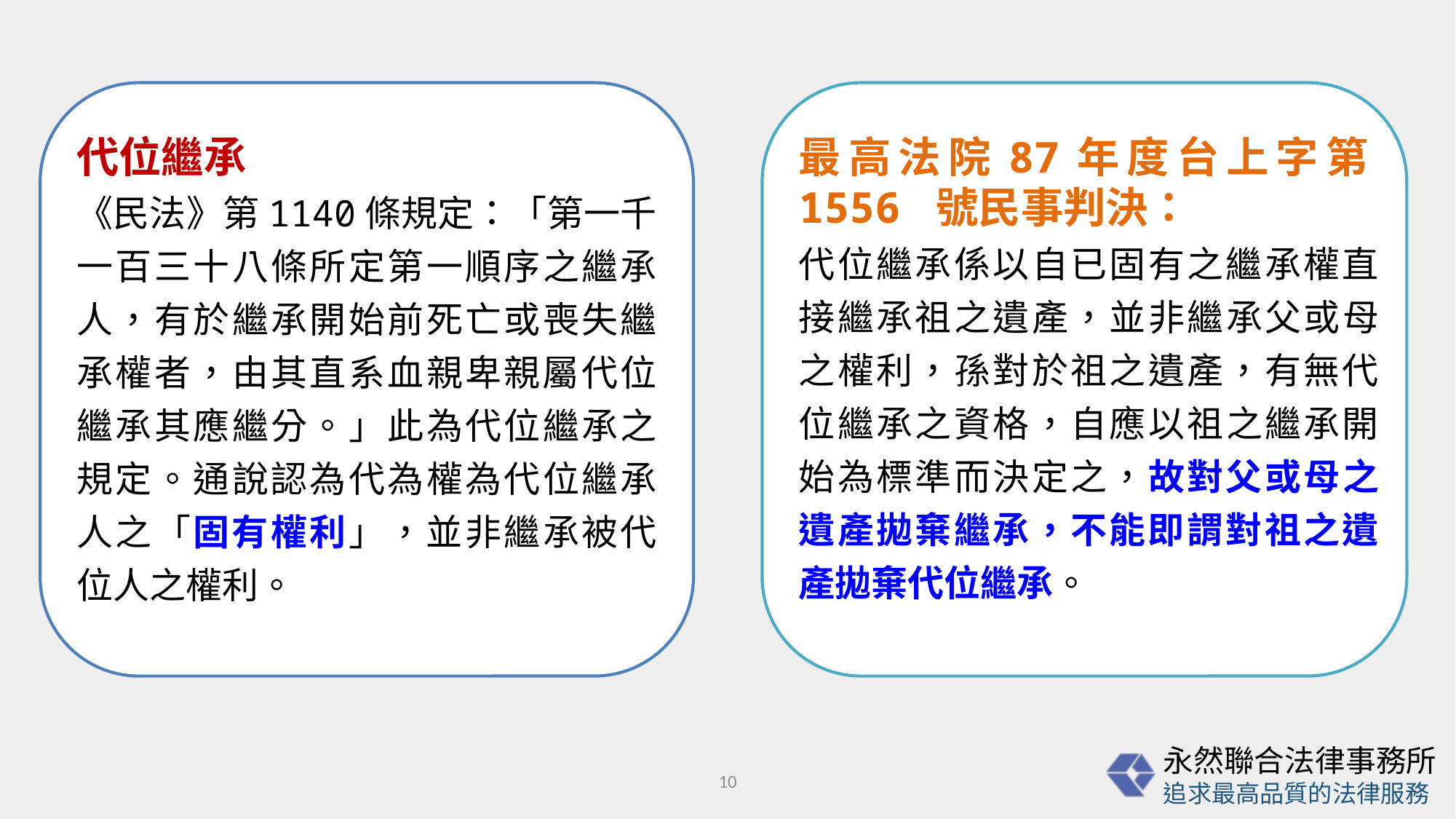

代位繼承
《民法》第1140條規定：「第一千一百三十八條所定第一順序之繼承人，有於繼承開始前死亡或喪失繼承權者，由其直系血親卑親屬代位繼承其應繼分。」此為代位繼承之規定。通說認為代為權為代位繼承人之「固有權利」，並非繼承被代位人之權利。
最高法院87年度台上字第1556 號民事判決：
代位繼承係以自已固有之繼承權直接繼承祖之遺產，並非繼承父或母之權利，孫對於祖之遺產，有無代位繼承之資格，自應以祖之繼承開始為標準而決定之，故對父或母之遺產拋棄繼承，不能即謂對祖之遺產拋棄代位繼承。
10